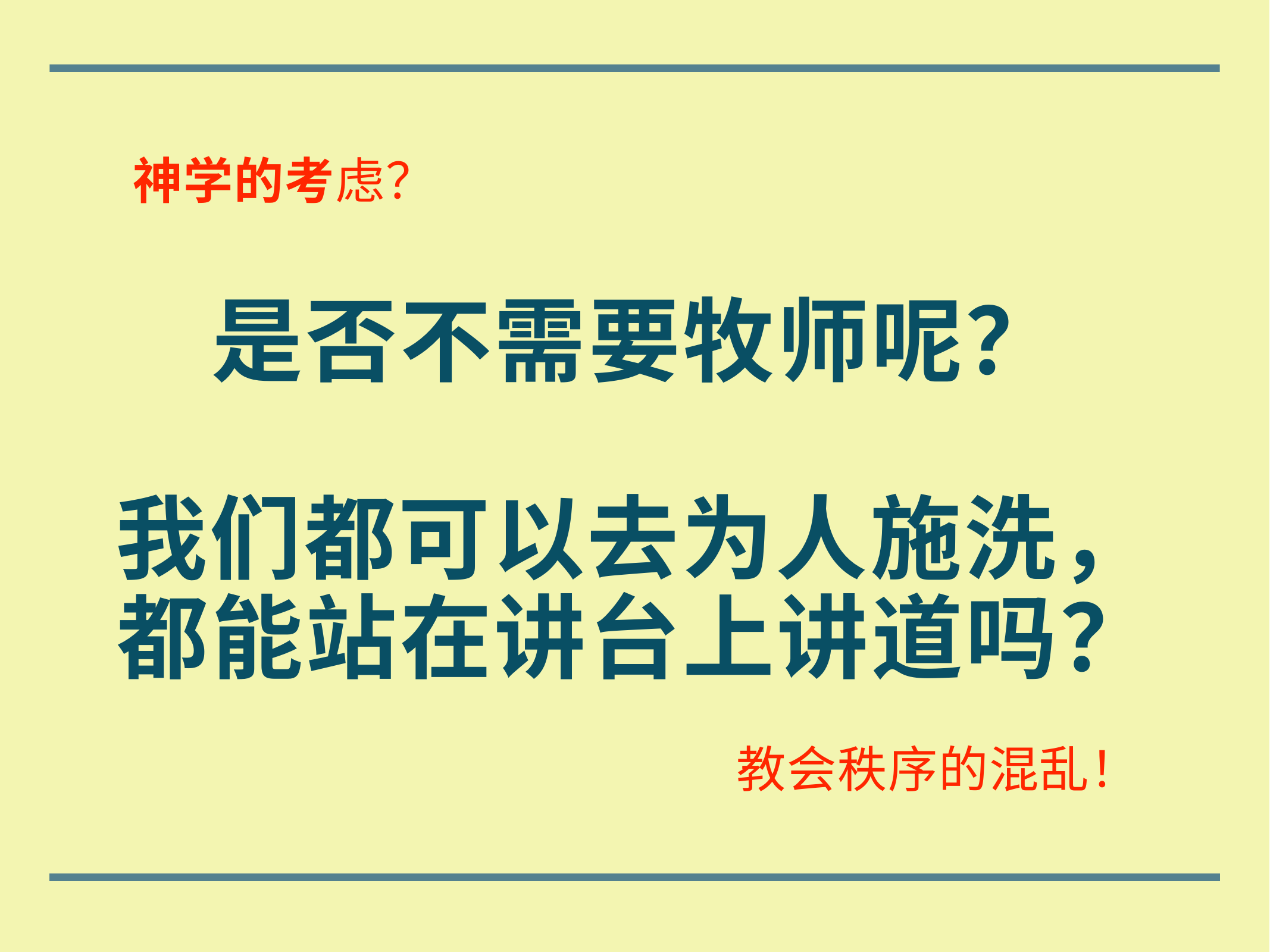

是否不需要牧师呢？

我们都可以去为人施洗，都能站在讲台上讲道吗？
神学的考虑？
教会秩序的混乱！